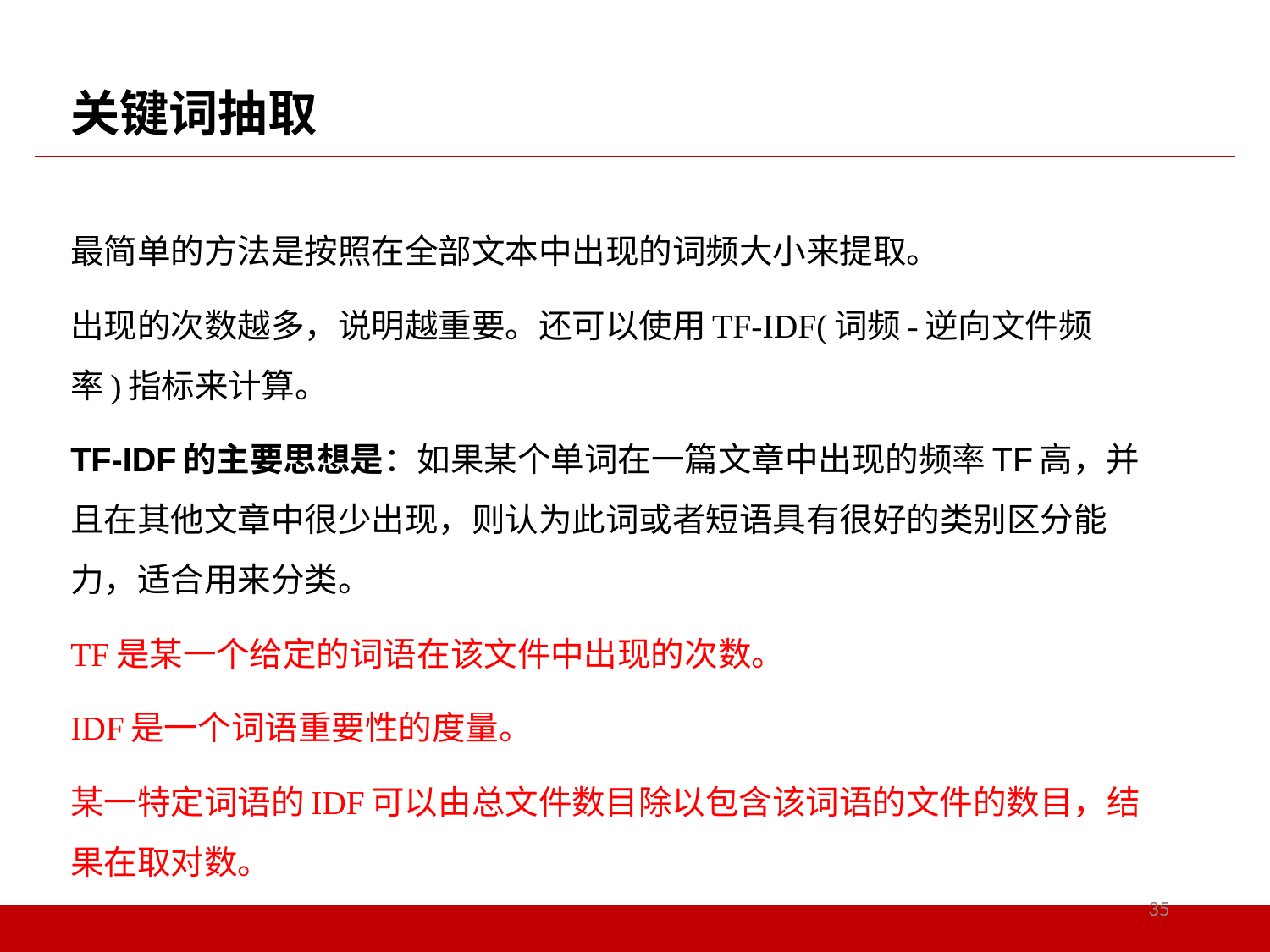

# 关键词抽取
最简单的方法是按照在全部文本中出现的词频大小来提取。
出现的次数越多，说明越重要。还可以使用TF-IDF(词频-逆向文件频率)指标来计算。
TF-IDF的主要思想是：如果某个单词在一篇文章中出现的频率TF高，并且在其他文章中很少出现，则认为此词或者短语具有很好的类别区分能力，适合用来分类。
TF是某一个给定的词语在该文件中出现的次数。
IDF是一个词语重要性的度量。
某一特定词语的IDF可以由总文件数目除以包含该词语的文件的数目，结果在取对数。
35